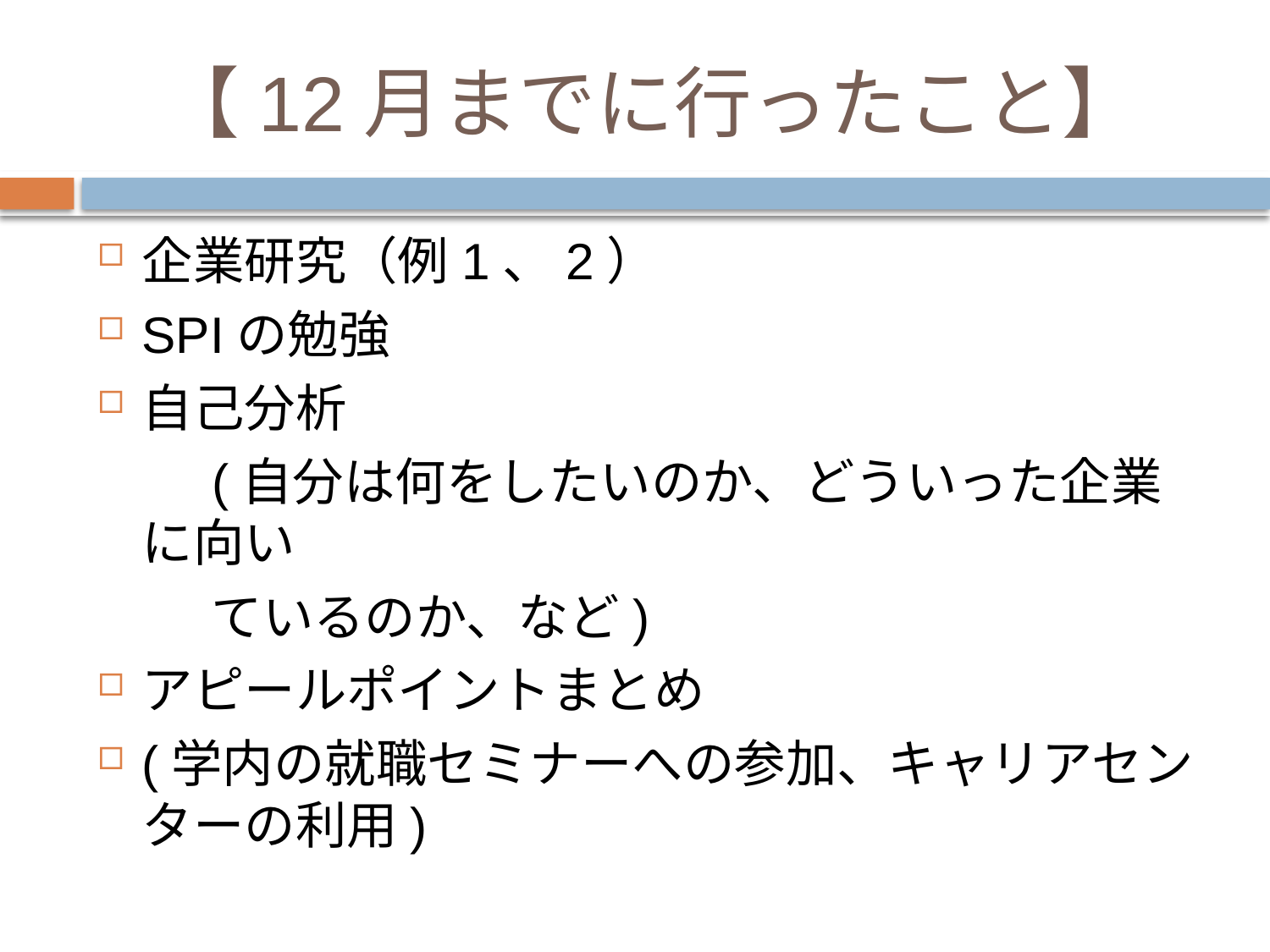

# 【12月までに行ったこと】
企業研究（例1、2）
SPIの勉強
自己分析
　　(自分は何をしたいのか、どういった企業に向い
　 　ているのか、など)
アピールポイントまとめ
(学内の就職セミナーへの参加、キャリアセンターの利用)